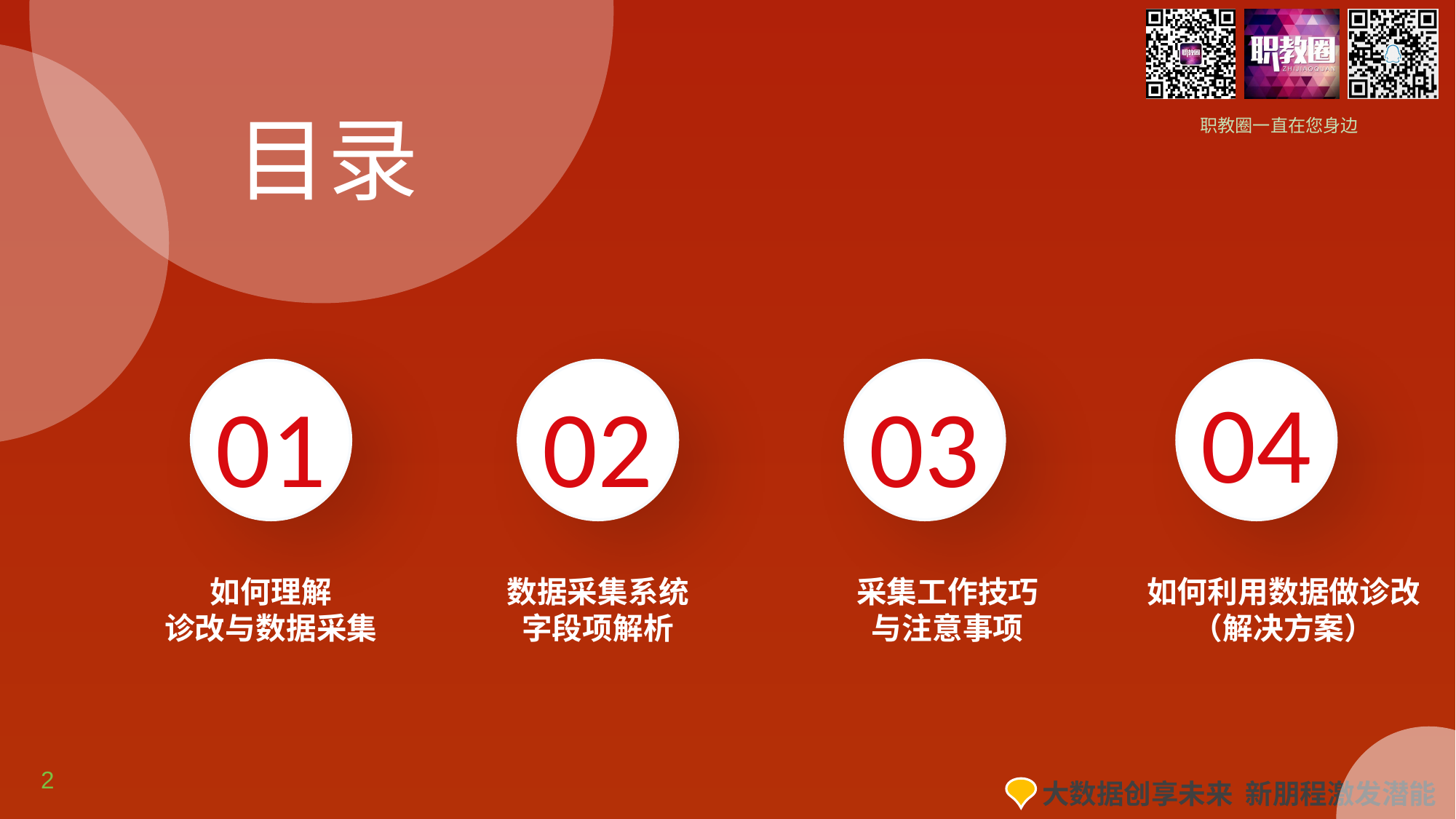

目录

04
01
02
03
采集工作技巧
与注意事项
如何理解
诊改与数据采集
数据采集系统
字段项解析
如何利用数据做诊改
（解决方案）